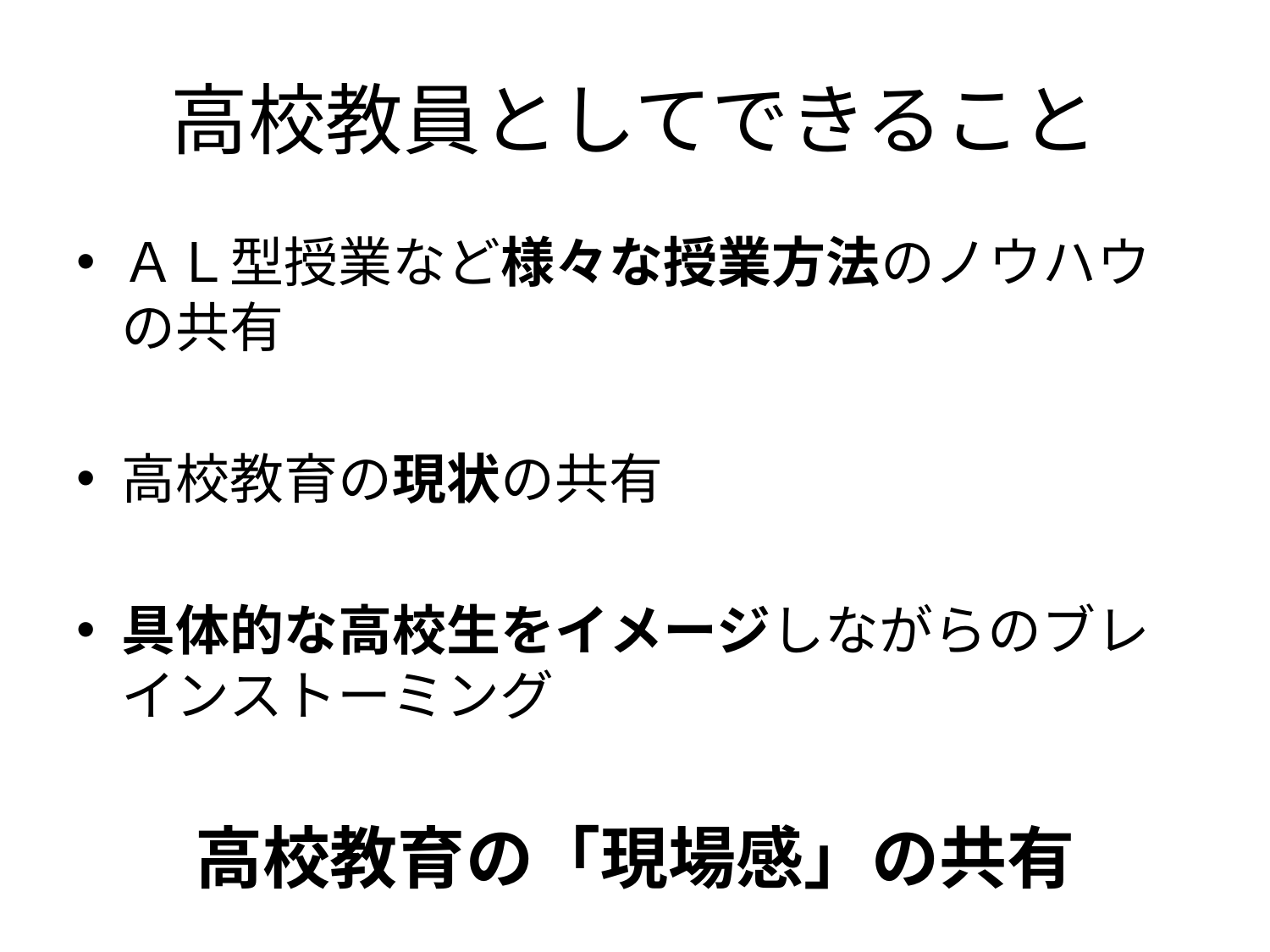

# 高校教員としてできること
ＡＬ型授業など様々な授業方法のノウハウの共有

高校教育の現状の共有

具体的な高校生をイメージしながらのブレインストーミング

高校教育の「現場感」の共有